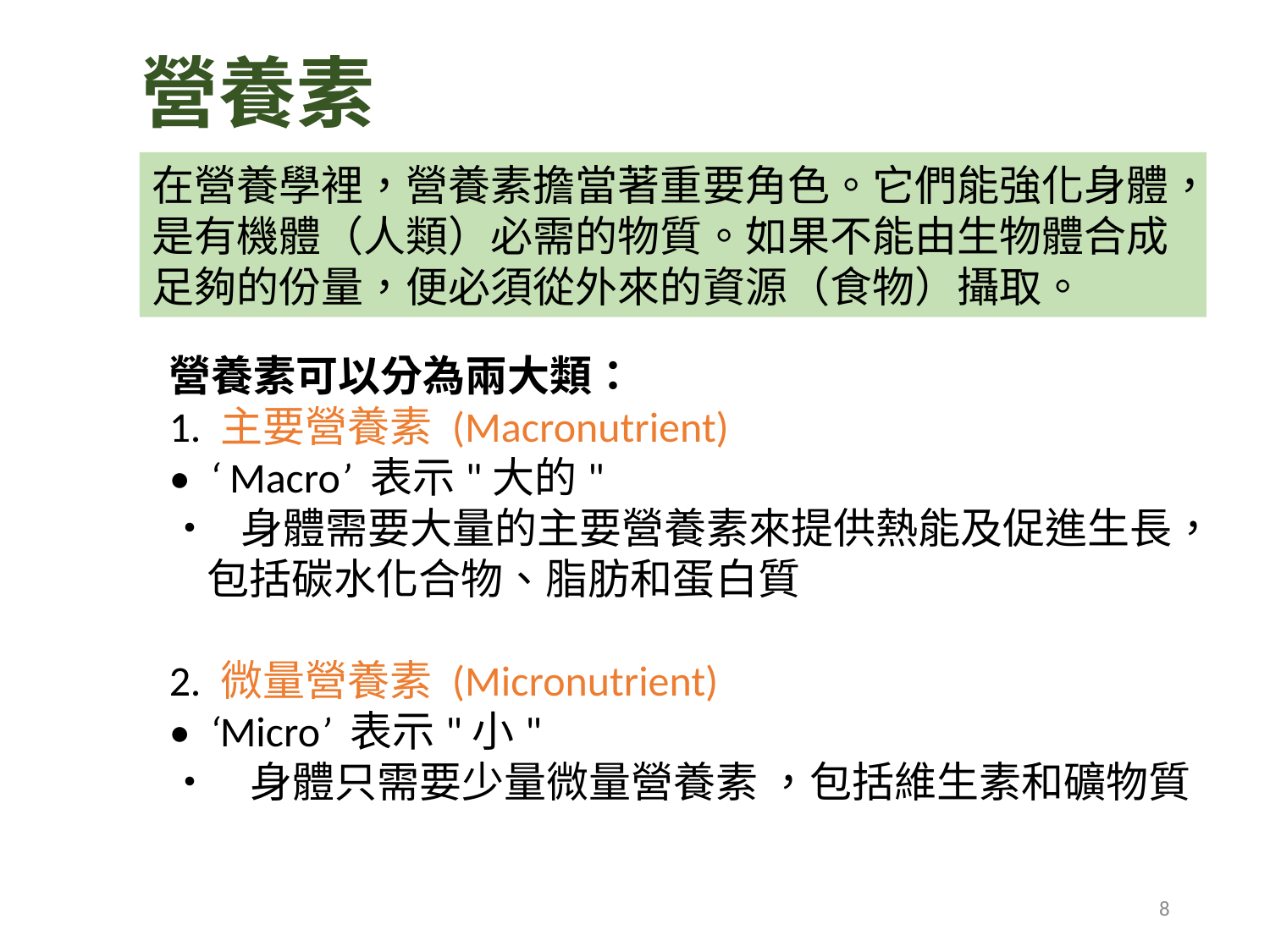

營養素
在營養學裡，營養素擔當著重要角色。它們能強化身體，是有機體（人類）必需的物質。如果不能由生物體合成足夠的份量，便必須從外來的資源（食物）攝取。
營養素可以分為兩大類：
1. 主要營養素 (Macronutrient)
•  ‘ Macro’ 表示"大的"
•  身體需要大量的主要營養素來提供熱能及促進生長，包括碳水化合物、脂肪和蛋白質

2. 微量營養素 (Micronutrient)
•  ‘Micro’ 表示"小"
•   身體只需要少量微量營養素 ，包括維生素和礦物質
8